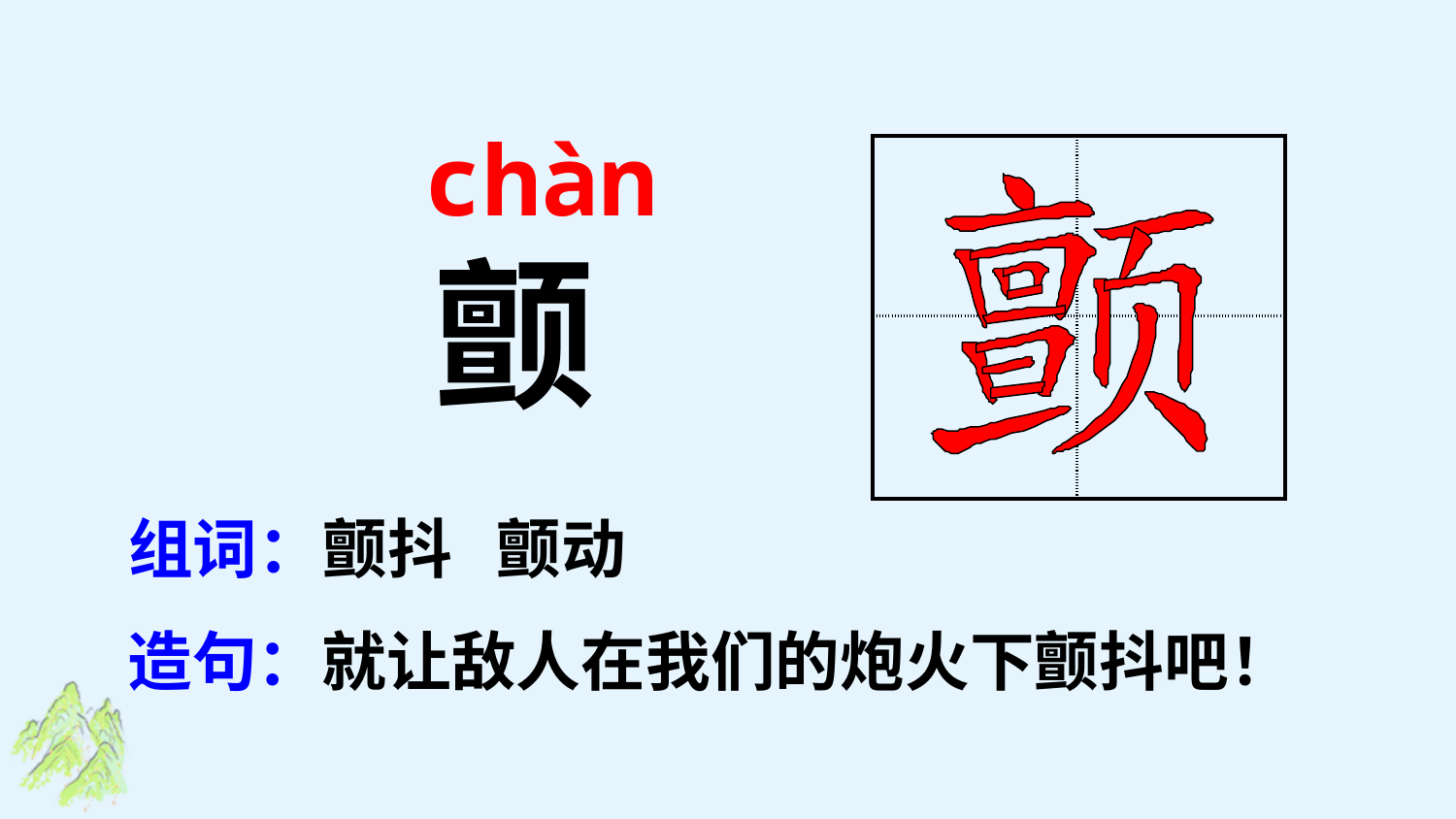

chàn
|  |  |
| --- | --- |
|  |  |

颤

组词：颤抖   颤动
造句：就让敌人在我们的炮火下颤抖吧！